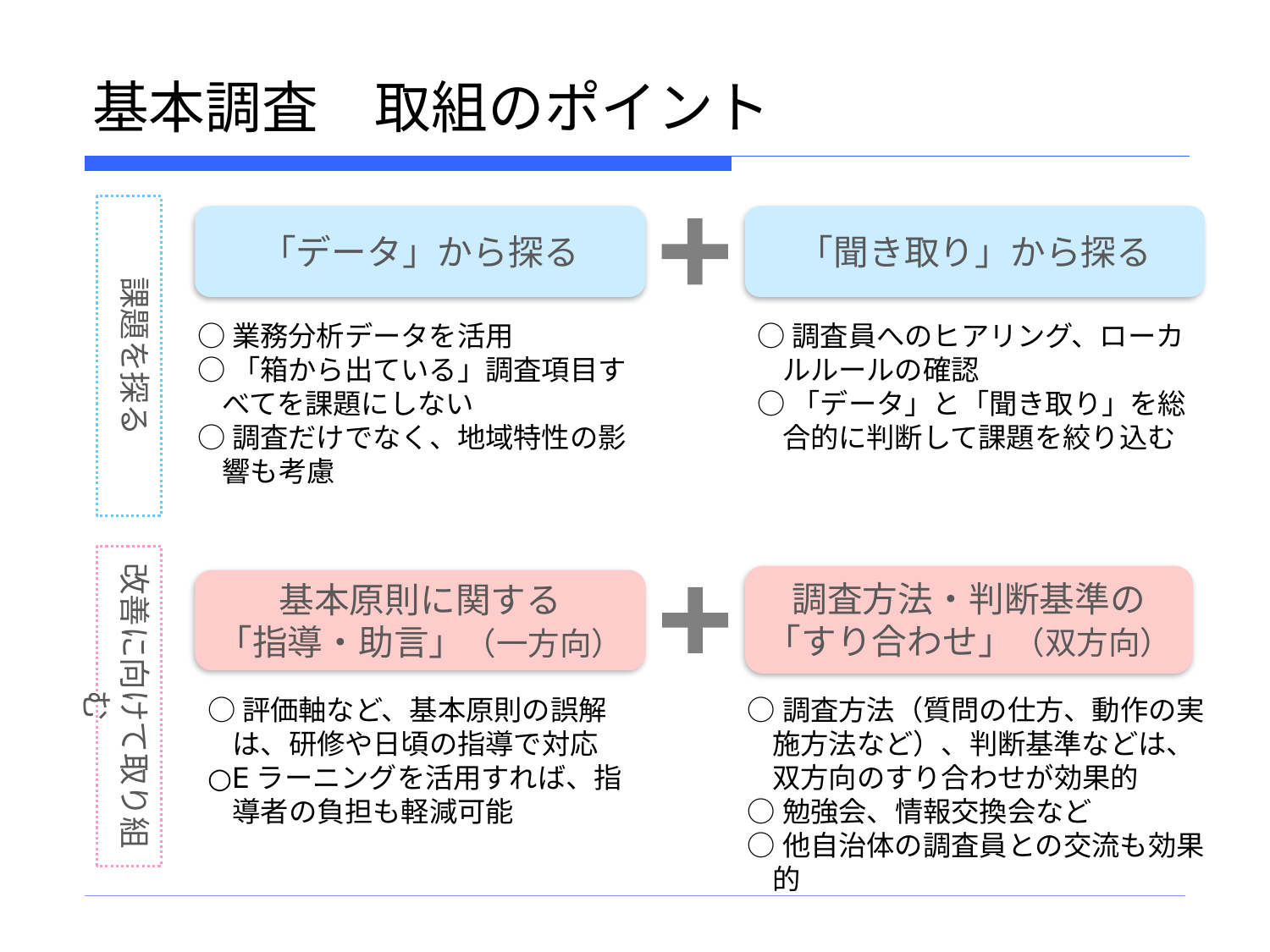

# 基本調査　取組のポイント
課題を探る
「データ」から探る
「聞き取り」から探る

○業務分析データを活用
○「箱から出ている」調査項目すべてを課題にしない
○調査だけでなく、地域特性の影響も考慮
○調査員へのヒアリング、ローカルルールの確認
○「データ」と「聞き取り」を総合的に判断して課題を絞り込む
改善に向けて取り組む
調査方法・判断基準の
「すり合わせ」（双方向）
基本原則に関する
「指導・助言」（一方向）

○評価軸など、基本原則の誤解は、研修や日頃の指導で対応
○Eラーニングを活用すれば、指導者の負担も軽減可能
○調査方法（質問の仕方、動作の実施方法など）、判断基準などは、双方向のすり合わせが効果的
○勉強会、情報交換会など
○他自治体の調査員との交流も効果的